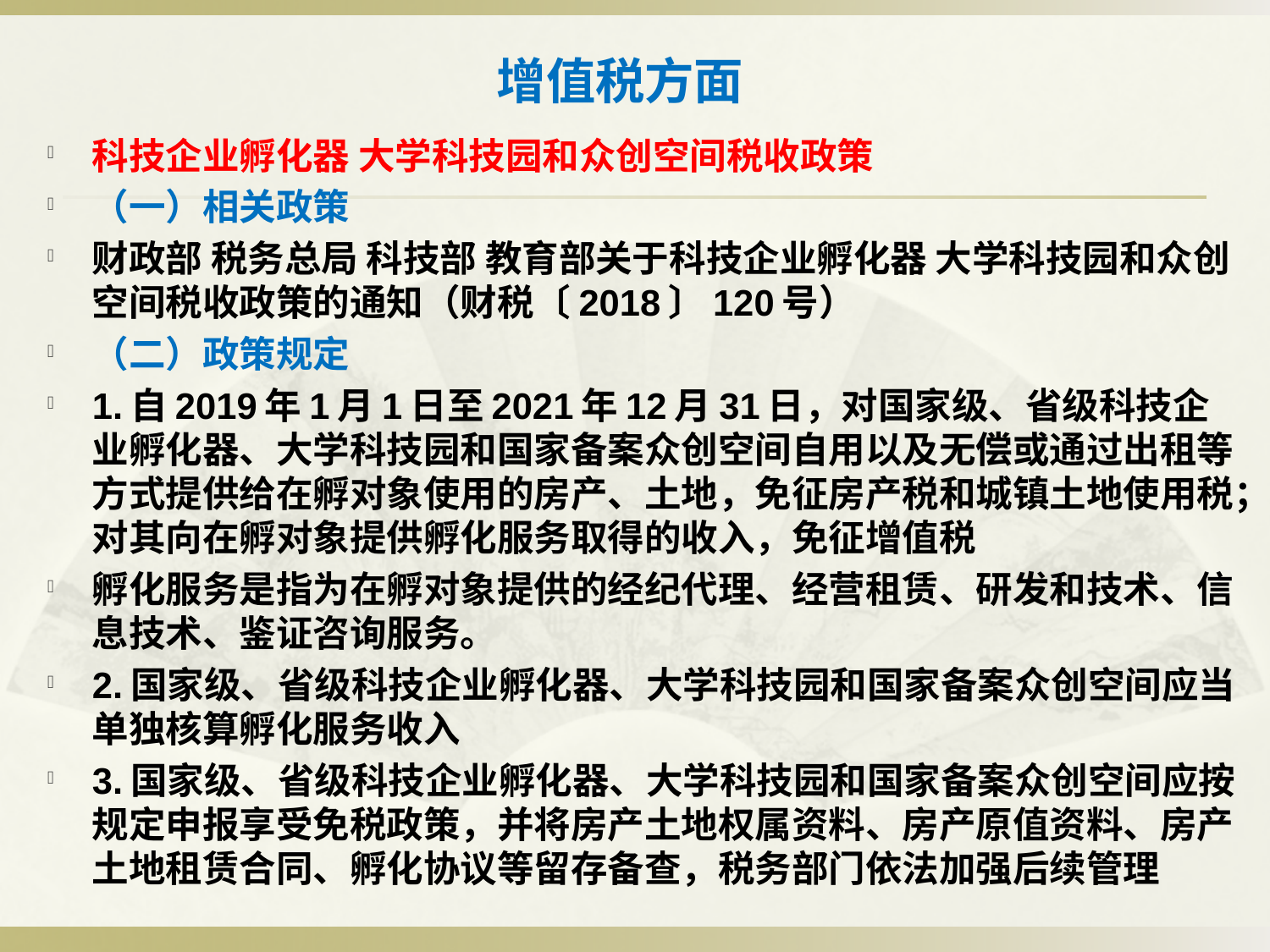

# 增值税方面
科技企业孵化器 大学科技园和众创空间税收政策
（一）相关政策
财政部 税务总局 科技部 教育部关于科技企业孵化器 大学科技园和众创空间税收政策的通知（财税〔2018〕120号）
（二）政策规定
1.自2019年1月1日至2021年12月31日，对国家级、省级科技企业孵化器、大学科技园和国家备案众创空间自用以及无偿或通过出租等方式提供给在孵对象使用的房产、土地，免征房产税和城镇土地使用税；对其向在孵对象提供孵化服务取得的收入，免征增值税
孵化服务是指为在孵对象提供的经纪代理、经营租赁、研发和技术、信息技术、鉴证咨询服务。
2.国家级、省级科技企业孵化器、大学科技园和国家备案众创空间应当单独核算孵化服务收入
3.国家级、省级科技企业孵化器、大学科技园和国家备案众创空间应按规定申报享受免税政策，并将房产土地权属资料、房产原值资料、房产土地租赁合同、孵化协议等留存备查，税务部门依法加强后续管理